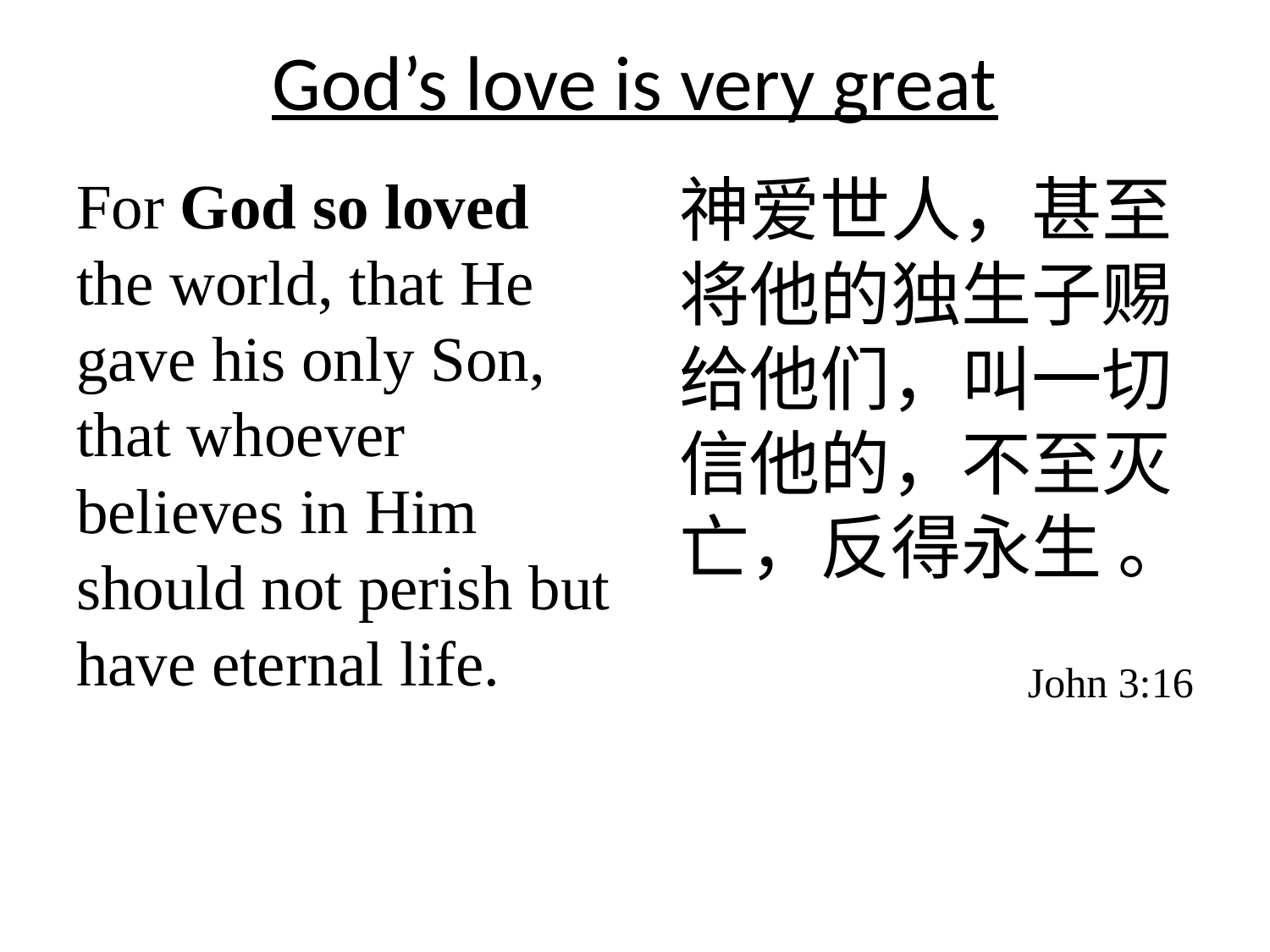

# God’s love is very great
For God so loved the world, that He gave his only Son, that whoever believes in Him should not perish but have eternal life.
神爱世人，甚至将他的独生子赐给他们，叫一切信他的，不至灭亡，反得永生 。

John 3:16